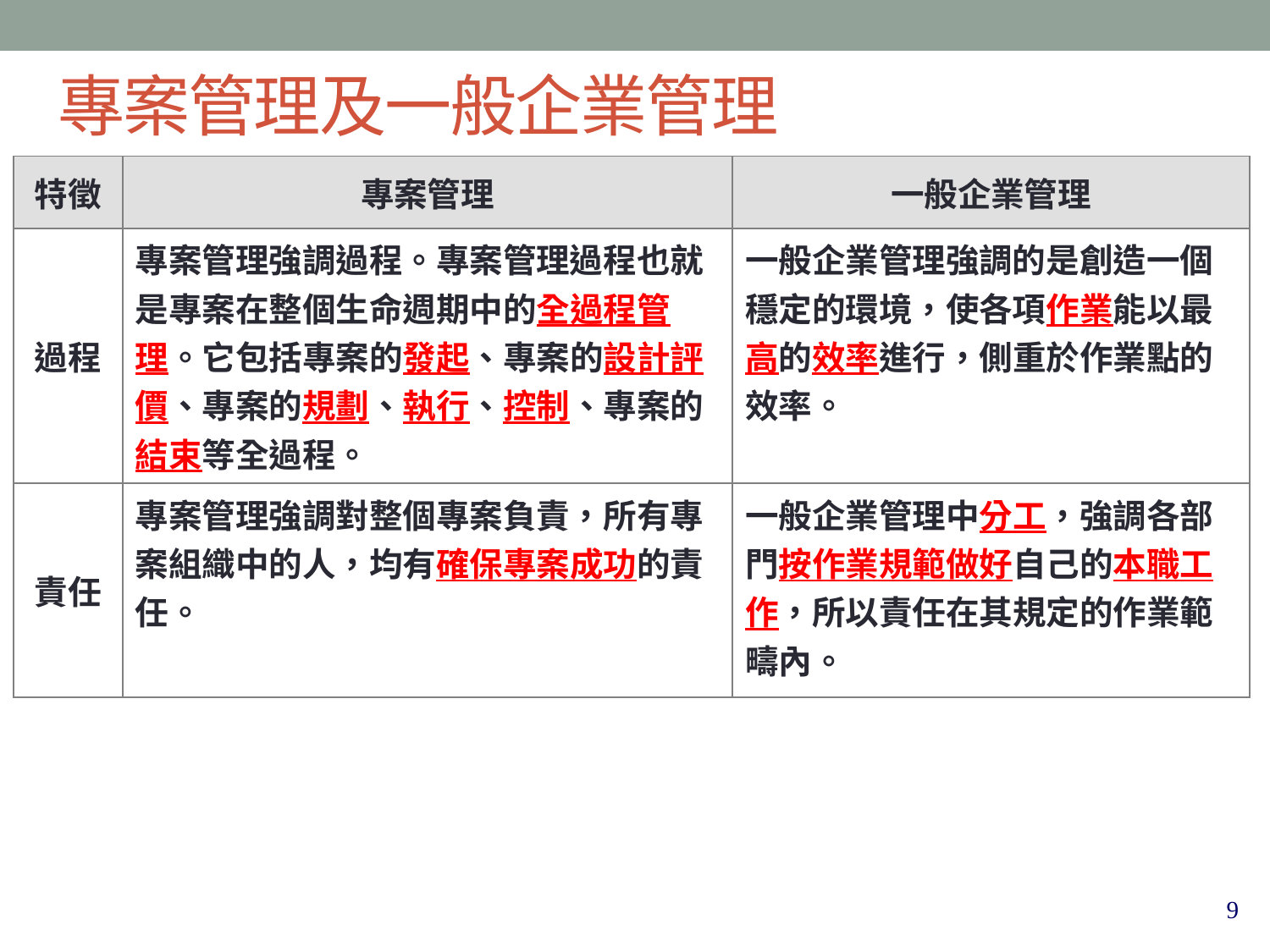

專案管理及一般企業管理
| 特徵 | 專案管理 | 一般企業管理 |
| --- | --- | --- |
| 過程 | 專案管理強調過程。專案管理過程也就是專案在整個生命週期中的全過程管理。它包括專案的發起、專案的設計評價、專案的規劃、執行、控制、專案的結束等全過程。 | 一般企業管理強調的是創造一個穩定的環境，使各項作業能以最高的效率進行，側重於作業點的效率。 |
| 責任 | 專案管理強調對整個專案負責，所有專案組織中的人，均有確保專案成功的責任。 | 一般企業管理中分工，強調各部門按作業規範做好自己的本職工作，所以責任在其規定的作業範疇內。 |
9